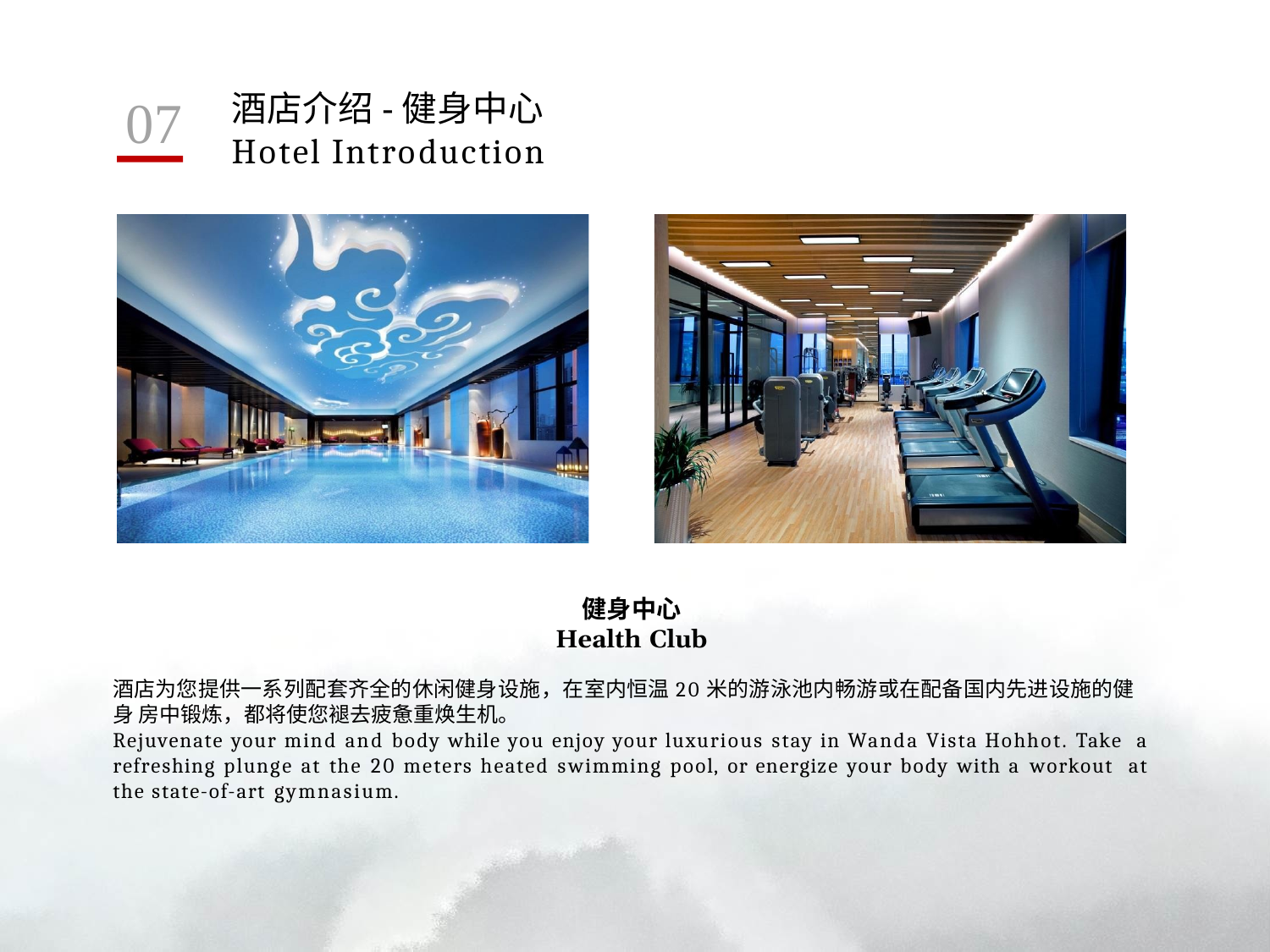

07
酒店介绍-健身中心
Hotel Introduction

健身中心
Health Club
酒店为您提供一系列配套齐全的休闲健身设施，在室内恒温20米的游泳池内畅游或在配备国内先进设施的健身 房中锻炼，都将使您褪去疲惫重焕生机。
Rejuvenate your mind and body while you enjoy your luxurious stay in Wanda Vista Hohhot. Take  a refreshing plunge at the 20 meters heated swimming pool, or energize your body with a workout  at the state-of-art gymnasium.